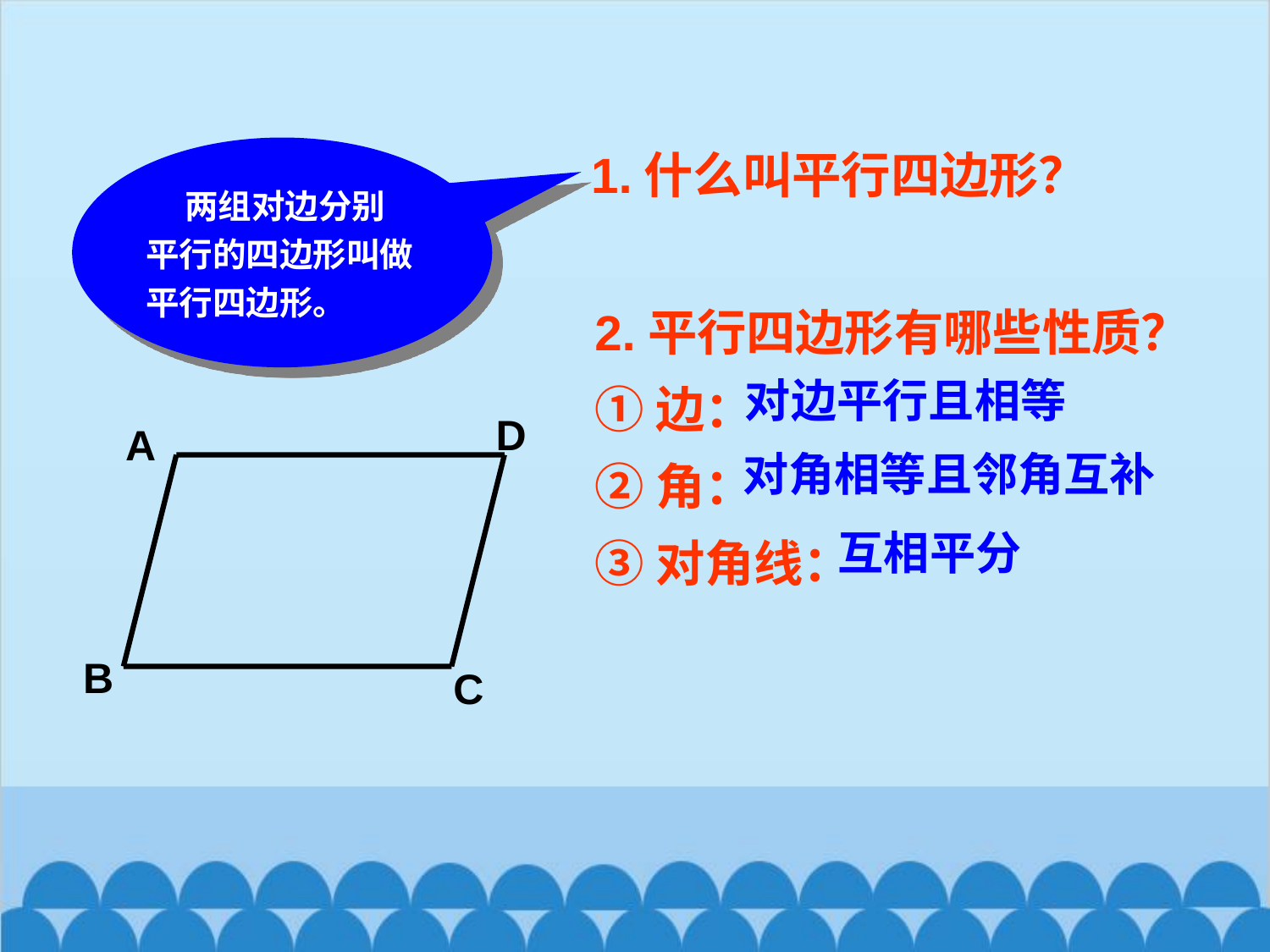

两组对边分别平行的四边形叫做平行四边形。
1.什么叫平行四边形？
2.平行四边形有哪些性质？
①边：
②角：
③对角线：
对边平行且相等
D
A

B
C

对角相等且邻角互补
互相平分